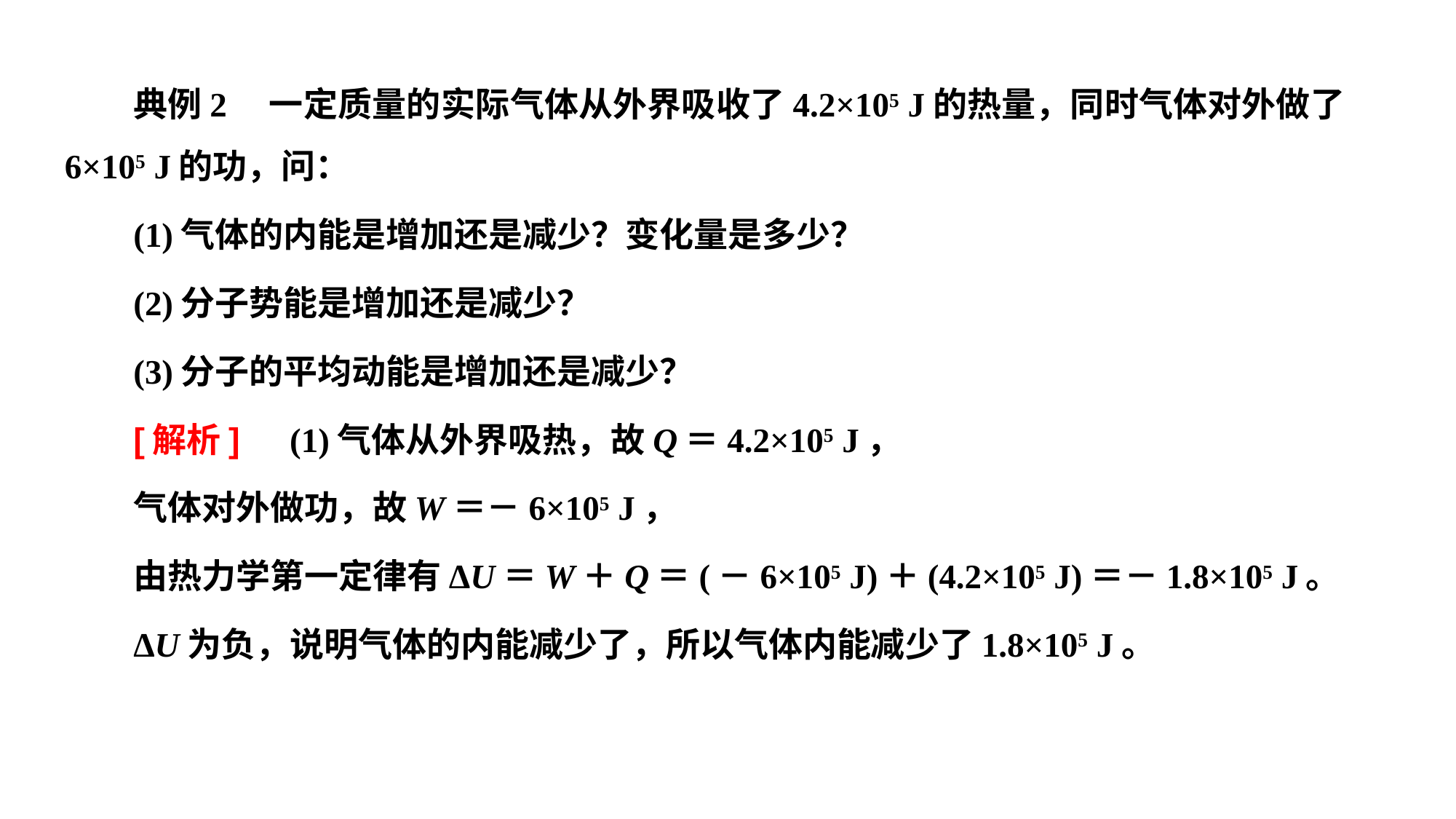

典例2　一定质量的实际气体从外界吸收了4.2×105 J的热量，同时气体对外做了6×105 J的功，问：
(1)气体的内能是增加还是减少？变化量是多少？
(2)分子势能是增加还是减少？
(3)分子的平均动能是增加还是减少？
[解析]　(1)气体从外界吸热，故Q＝4.2×105 J，
气体对外做功，故W＝－6×105 J，
由热力学第一定律有ΔU＝W＋Q＝(－6×105 J)＋(4.2×105 J)＝－1.8×105 J。
ΔU为负，说明气体的内能减少了，所以气体内能减少了1.8×105 J。